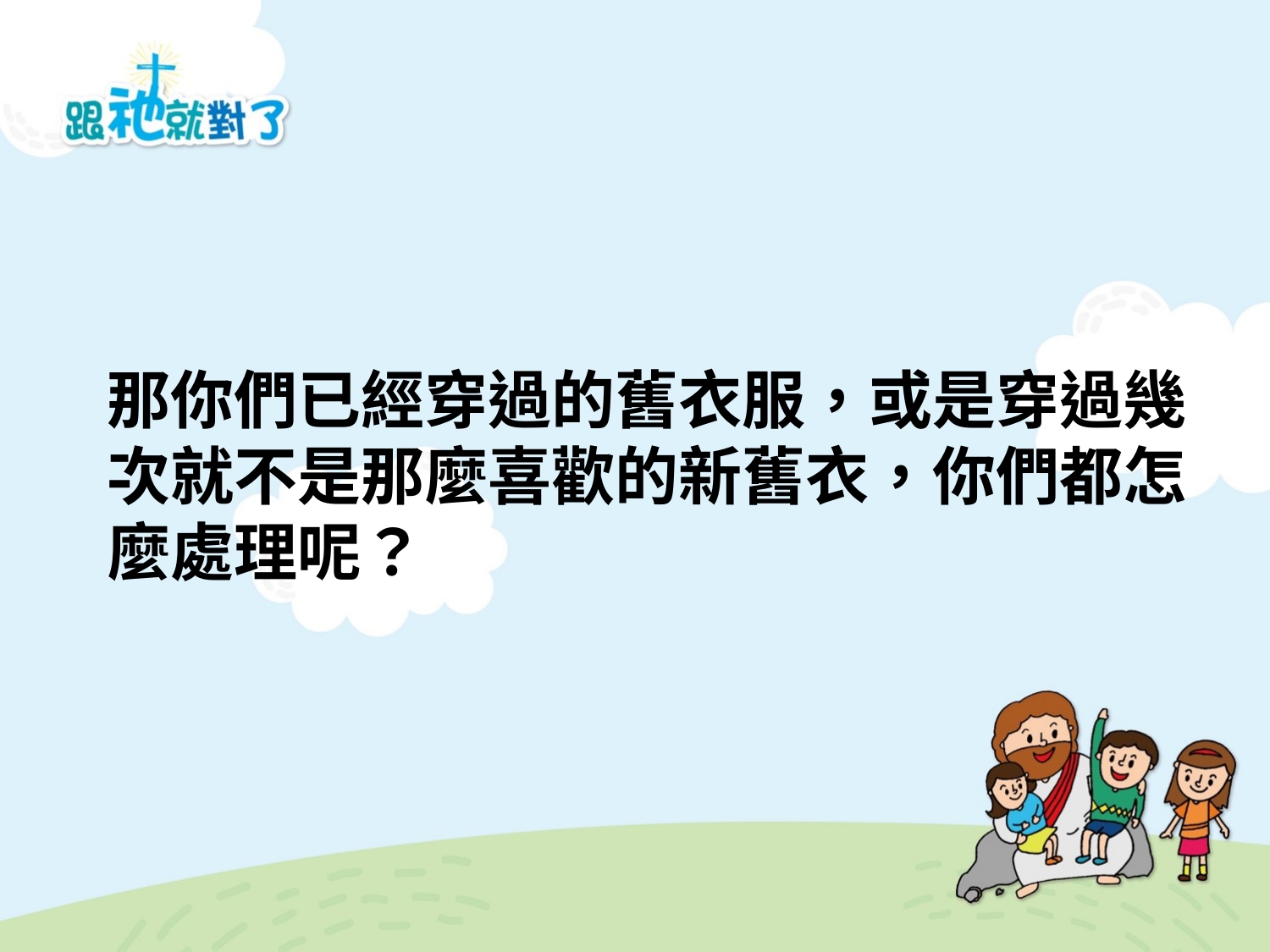

那你們已經穿過的舊衣服，或是穿過幾次就不是那麼喜歡的新舊衣，你們都怎麼處理呢？